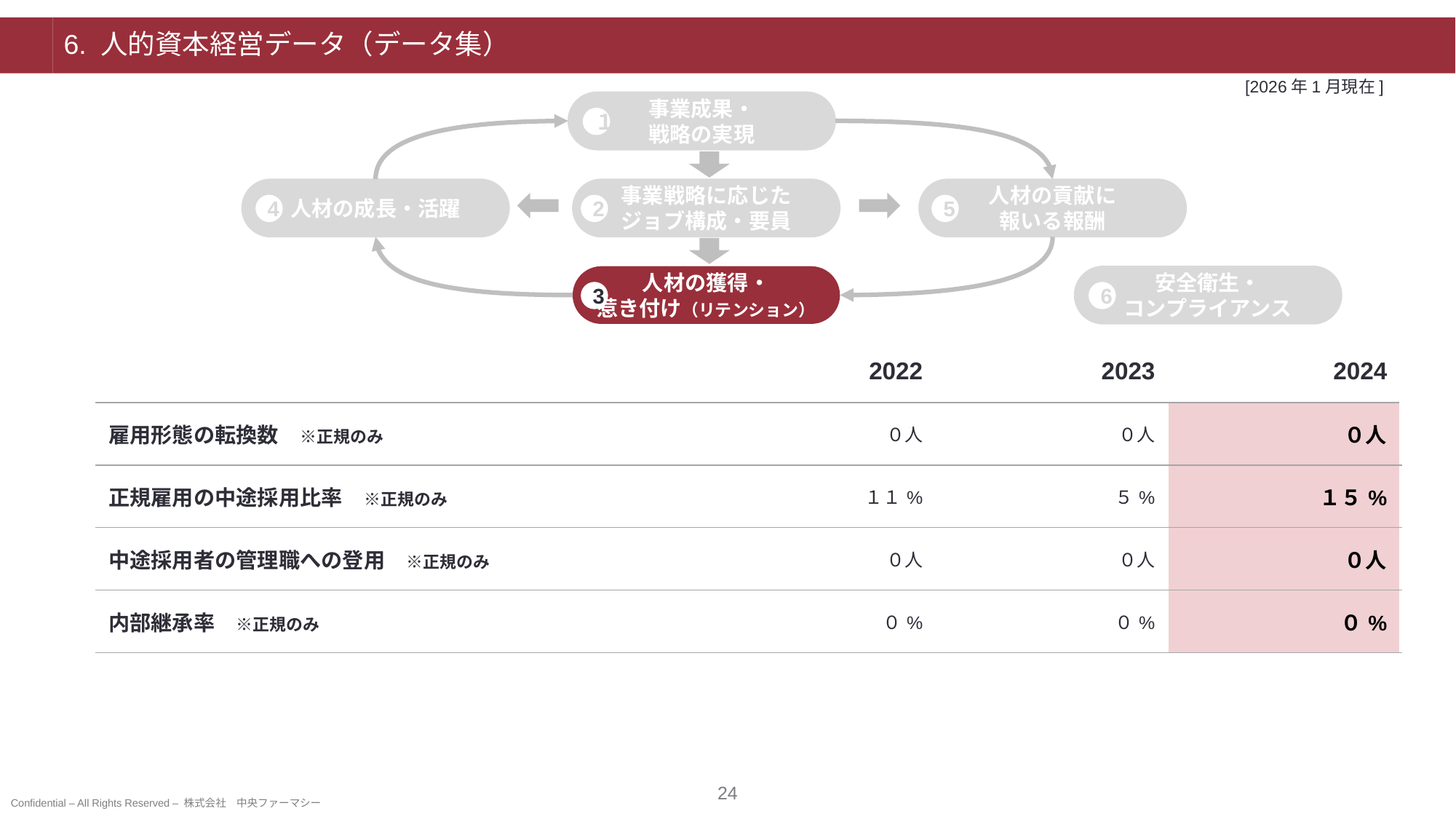

# 6. 人的資本経営データ（データ集）
[2026年1月現在]
事業成果・
戦略の実現
１

人材の貢献に
報いる報酬
人材の成長・活躍
事業戦略に応じた
ジョブ構成・要員

4
2
5

人材の獲得・
惹き付け（リテンション）
安全衛生・
コンプライアンス
3
6
|  |  | 2022 | 2023 | 2024 |
| --- | --- | --- | --- | --- |
|  | 雇用形態の転換数　※正規のみ | ０人 | ０人 | ０人 |
|  | 正規雇用の中途採用比率　※正規のみ | １１% | ５% | １５% |
|  | 中途採用者の管理職への登用　※正規のみ | ０人 | ０人 | ０人 |
|  | 内部継承率　※正規のみ | ０% | ０% | ０% |
24